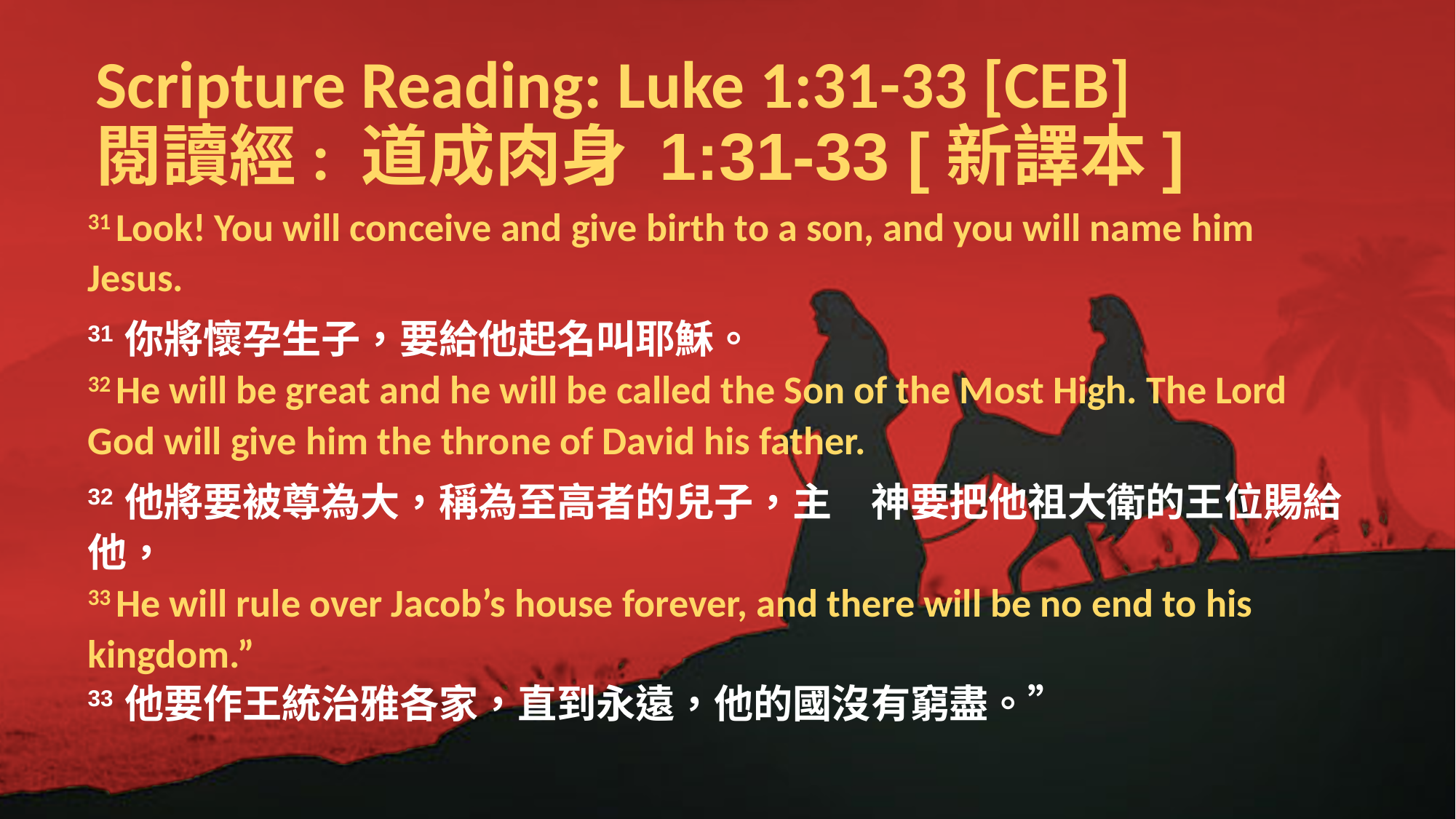

# Scripture Reading: Luke 1:31-33 [CEB] 閱讀經: 道成肉身 1:31-33 [新譯本]
31 Look! You will conceive and give birth to a son, and you will name him Jesus.
31 你將懷孕生子，要給他起名叫耶穌。
32 He will be great and he will be called the Son of the Most High. The Lord God will give him the throne of David his father.
32 他將要被尊為大，稱為至高者的兒子，主　神要把他祖大衛的王位賜給他，
33 He will rule over Jacob’s house forever, and there will be no end to his kingdom.”
33 他要作王統治雅各家，直到永遠，他的國沒有窮盡。”